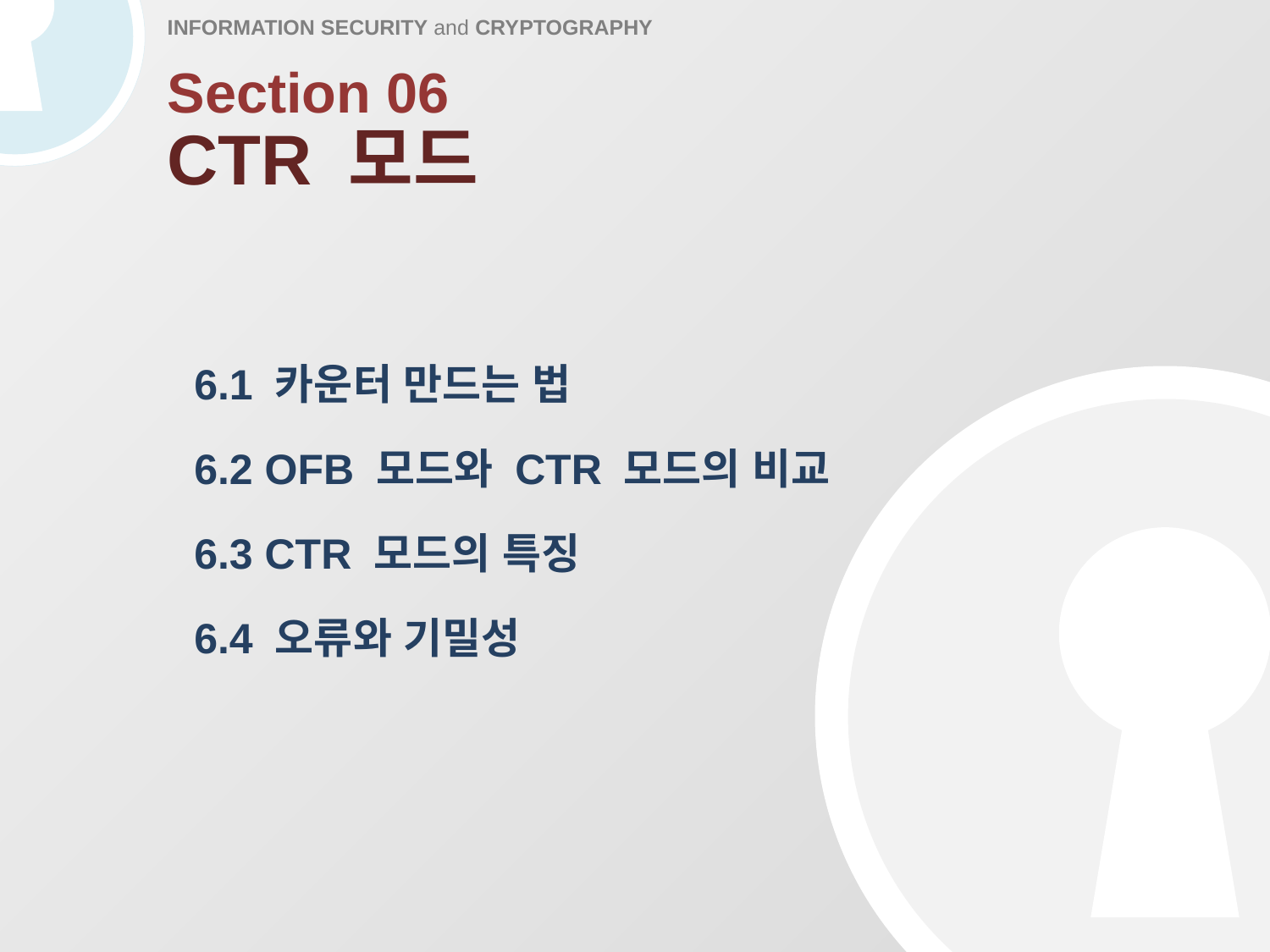

Section 06
# CTR 모드
6.1 카운터 만드는 법
6.2 OFB 모드와 CTR 모드의 비교
6.3 CTR 모드의 특징
6.4 오류와 기밀성